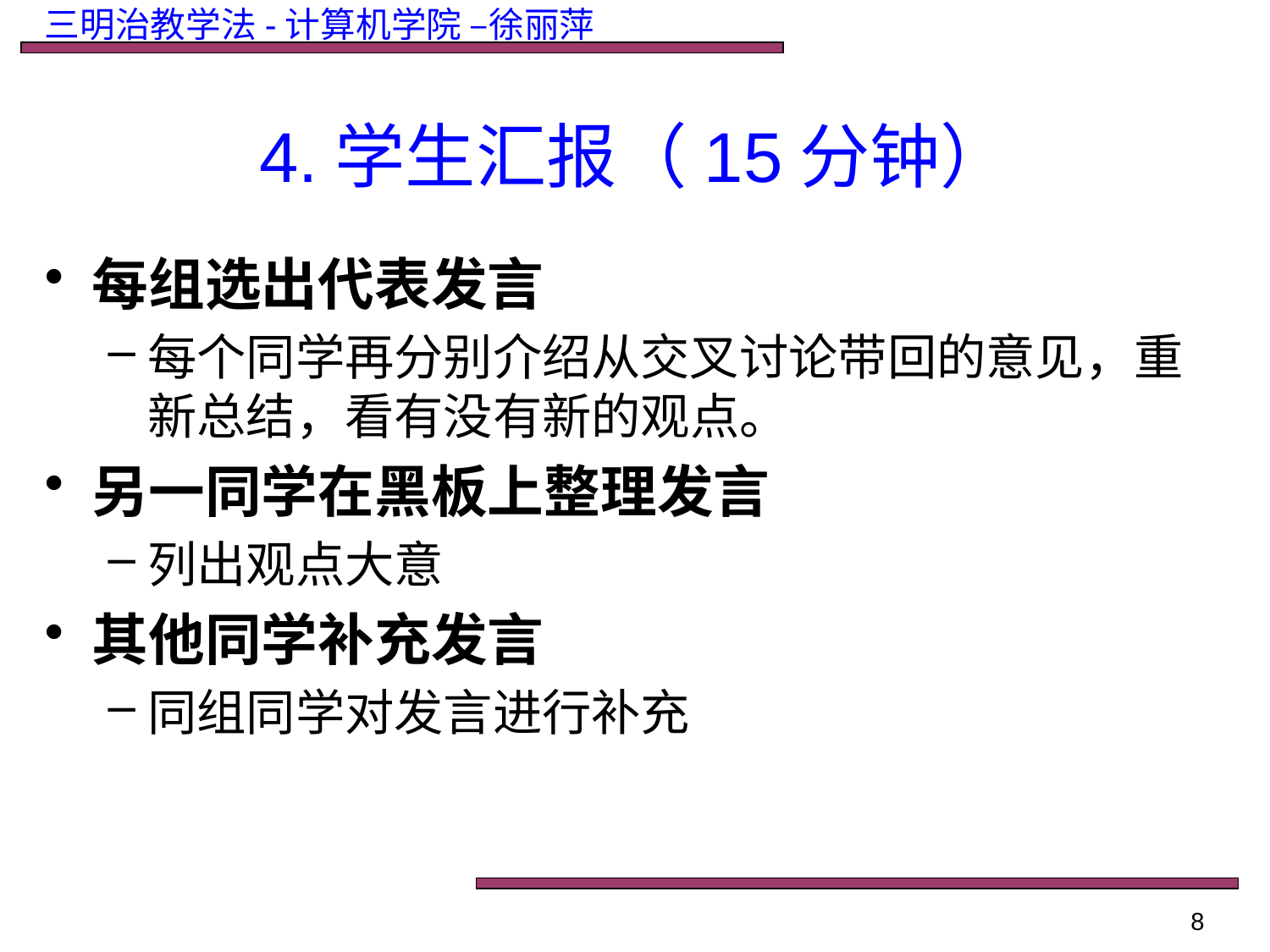

4.学生汇报（15分钟）

每组选出代表发言
每个同学再分别介绍从交叉讨论带回的意见，重新总结，看有没有新的观点。
另一同学在黑板上整理发言
列出观点大意
其他同学补充发言
同组同学对发言进行补充
8